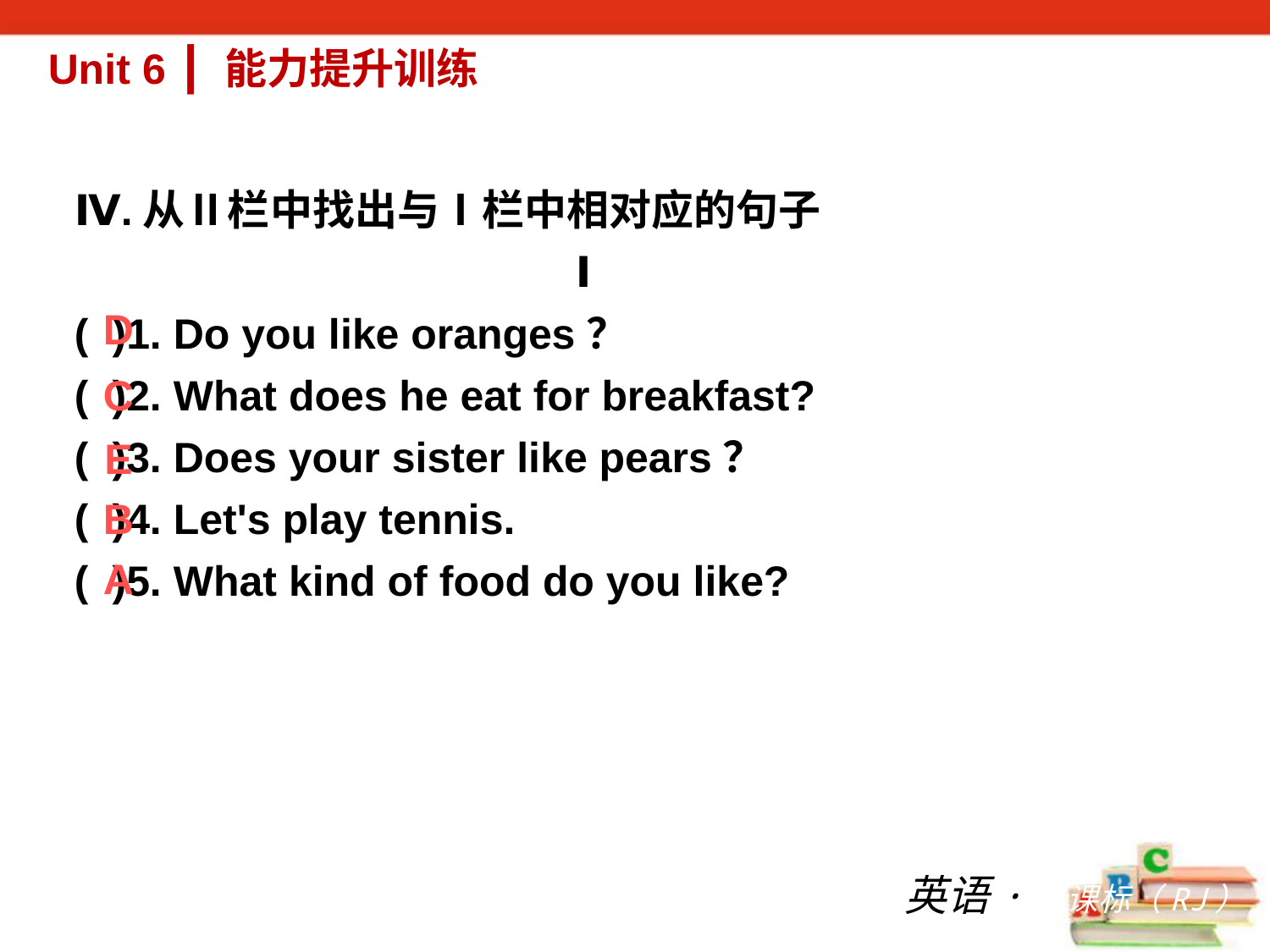

Unit 6 ┃ 能力提升训练
Ⅳ.从Ⅱ栏中找出与Ⅰ栏中相对应的句子
Ⅰ
(  )1. Do you like oranges？
(  )2. What does he eat for breakfast?
(  )3. Does your sister like pears？
(  )4. Let's play tennis.
(  )5. What kind of food do you like?
D
C
E
B
A
英语·新课标（RJ）